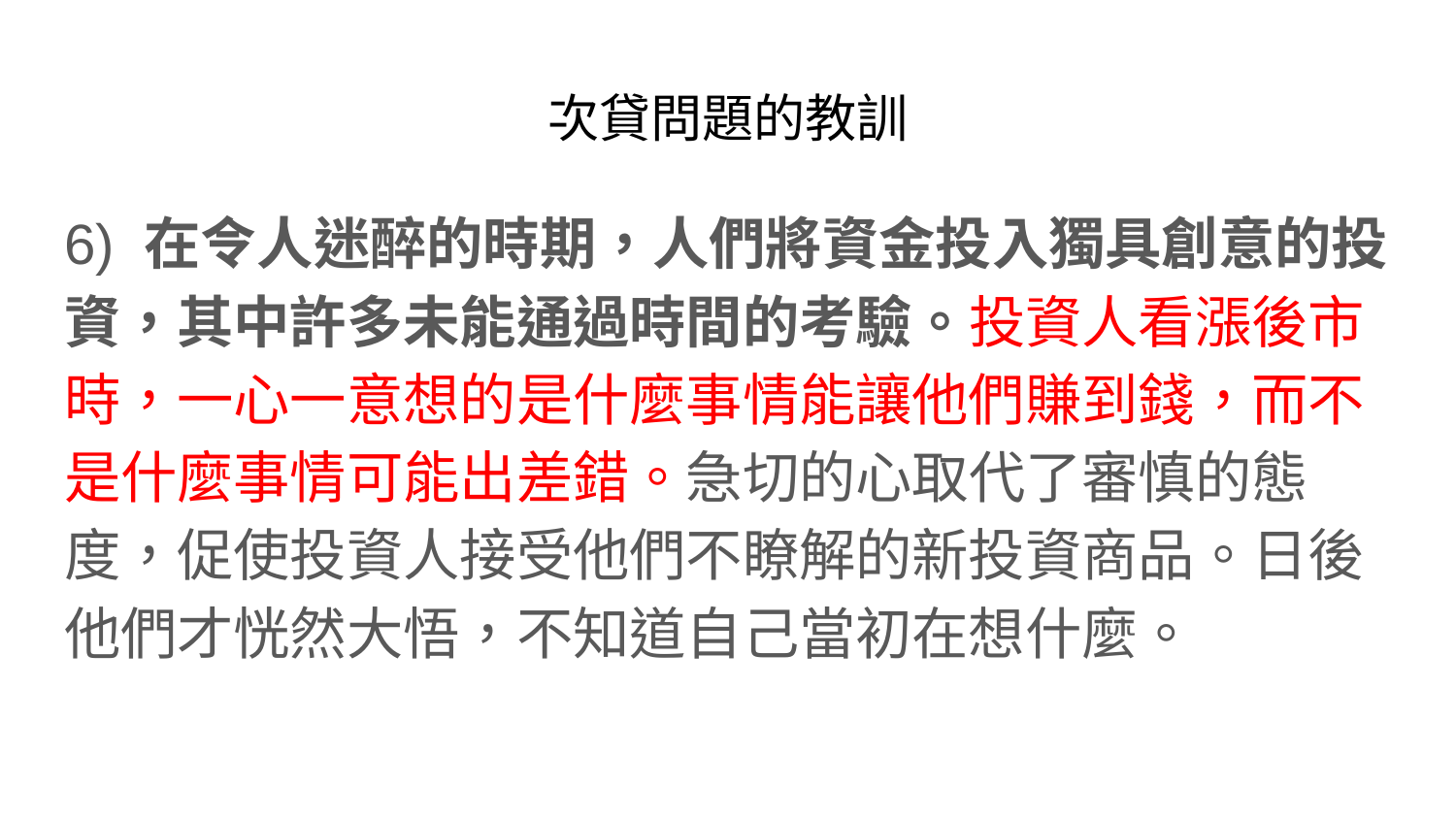

# 次貸問題的教訓
6) 在令人迷醉的時期，人們將資金投入獨具創意的投資，其中許多未能通過時間的考驗。投資人看漲後市時，一心一意想的是什麼事情能讓他們賺到錢，而不是什麼事情可能出差錯。急切的心取代了審慎的態度，促使投資人接受他們不瞭解的新投資商品。日後他們才恍然大悟，不知道自己當初在想什麼。